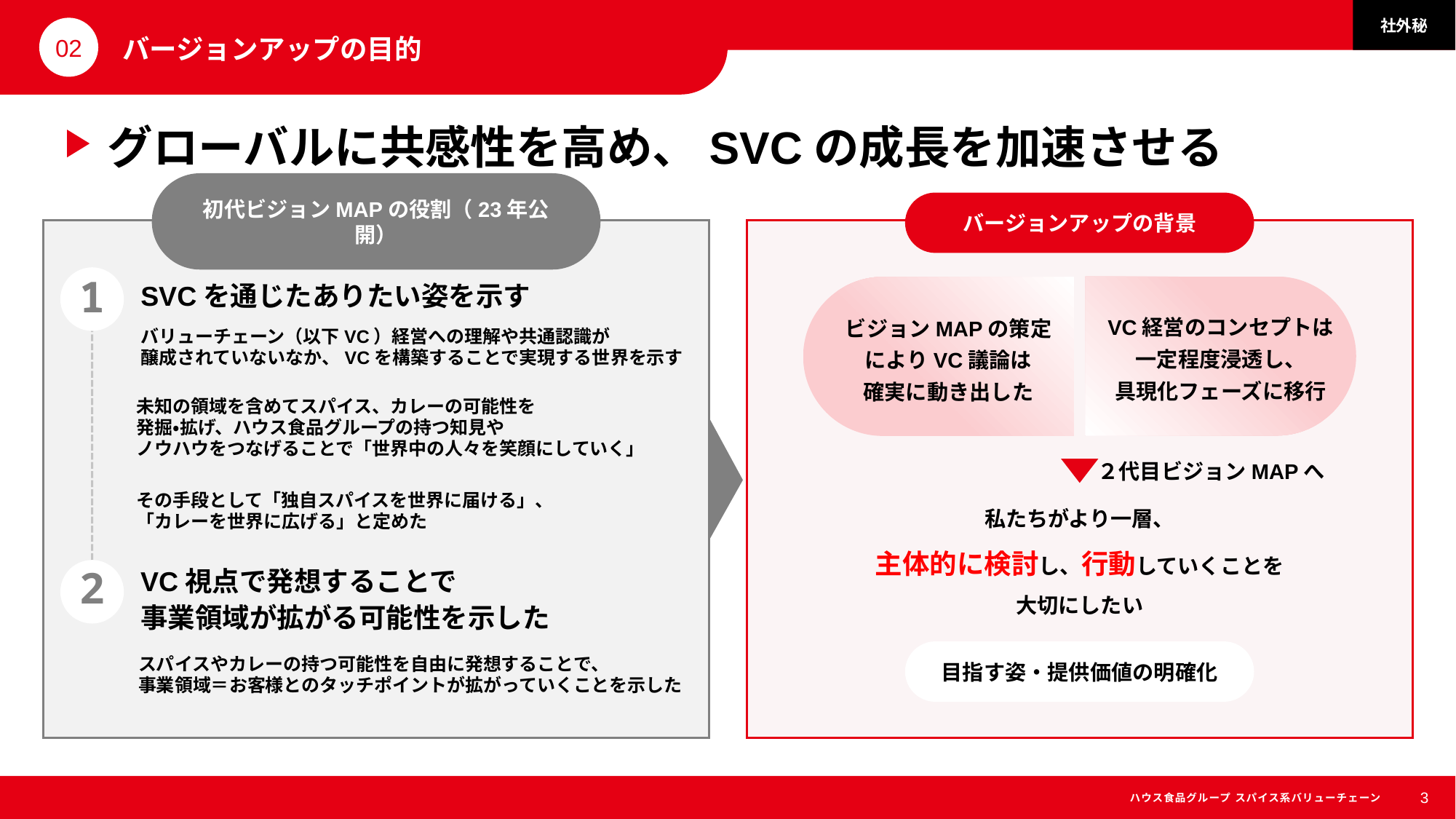

02
バージョンアップの目的
# グローバルに共感性を高め、SVCの成長を加速させる

初代ビジョンMAPの役割（23年公開）
バージョンアップの背景

1
SVCを通じたありたい姿を示す

バリューチェーン（以下VC）経営への理解や共通認識が
醸成されていないなか、VCを構築することで実現する世界を示す
VC経営のコンセプトは
一定程度浸透し、
具現化フェーズに移行
ビジョンMAPの策定
によりVC議論は
確実に動き出した
未知の領域を含めてスパイス、カレーの可能性を
発掘・拡げ、ハウス食品グループの持つ知見や
ノウハウをつなげることで「世界中の人々を笑顔にしていく」
２代目ビジョンMAPへ

その手段として「独自スパイスを世界に届ける」、
「カレーを世界に広げる」と定めた
私たちがより一層、
主体的に検討し、行動していくことを
大切にしたい
2

VC視点で発想することで
事業領域が拡がる可能性を示した
目指す姿・提供価値の明確化
スパイスやカレーの持つ可能性を自由に発想することで、
事業領域＝お客様とのタッチポイントが拡がっていくことを示した
ハウス食品グループ スパイス系バリューチェーン
3